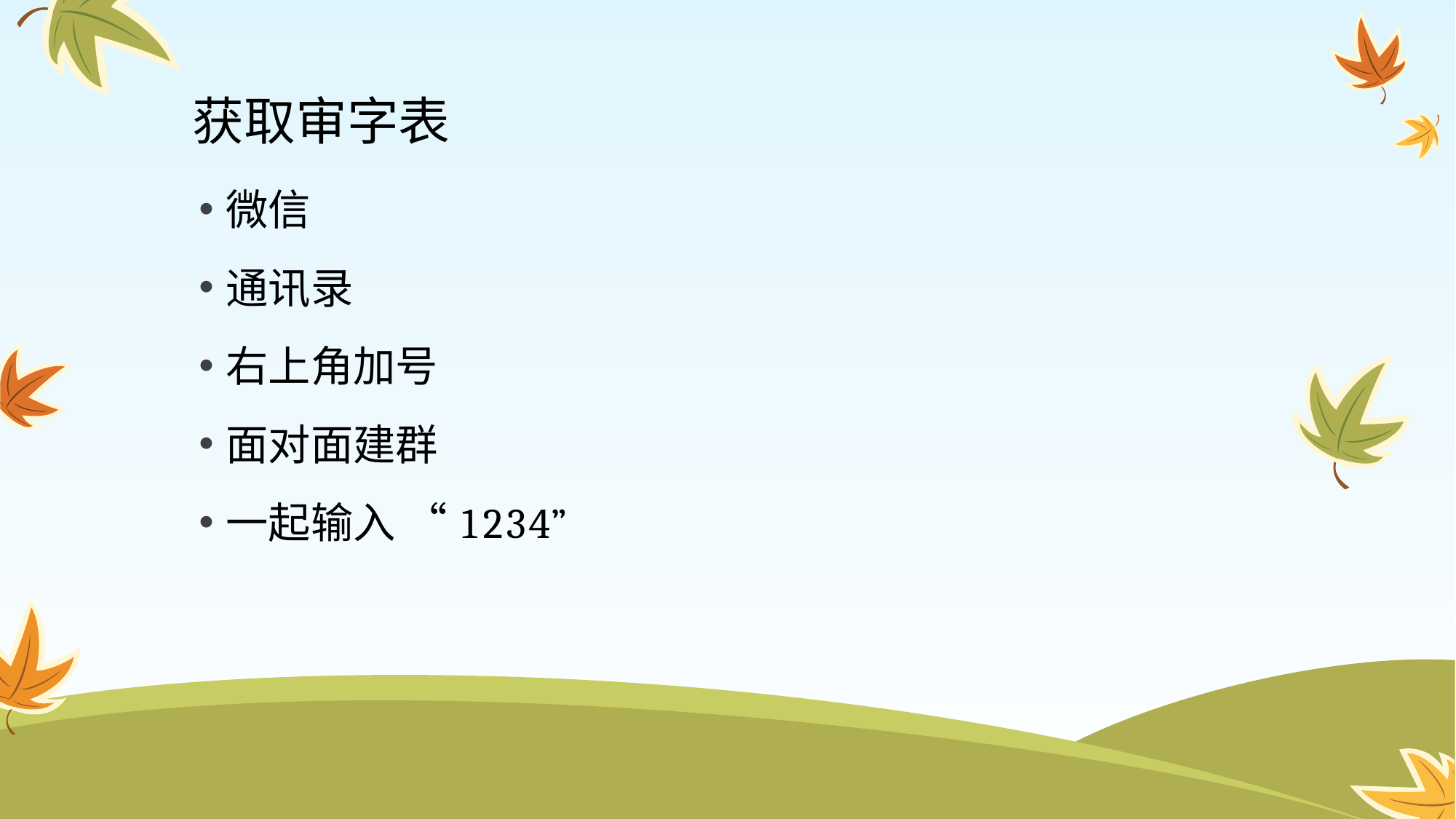

# 获取审字表
微信
通讯录
右上角加号
面对面建群
一起输入 “1234”